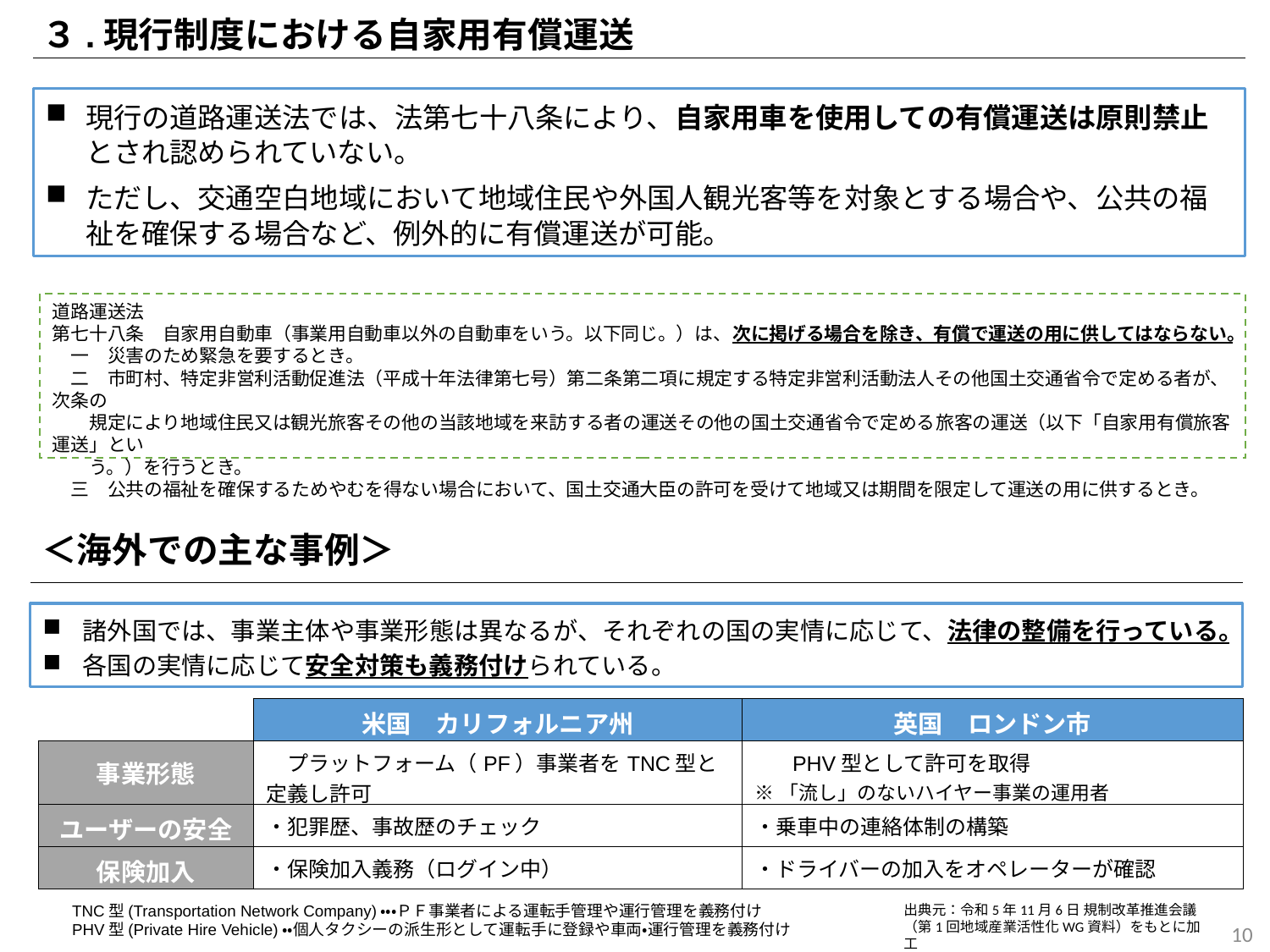

３.現行制度における自家用有償運送
現行の道路運送法では、法第七十八条により、自家用車を使用しての有償運送は原則禁止とされ認められていない。
ただし、交通空白地域において地域住民や外国人観光客等を対象とする場合や、公共の福祉を確保する場合など、例外的に有償運送が可能。
道路運送法
第七十八条　自家用自動車（事業用自動車以外の自動車をいう。以下同じ。）は、次に掲げる場合を除き、有償で運送の用に供してはならない。
　一　災害のため緊急を要するとき。
　二　市町村、特定非営利活動促進法（平成十年法律第七号）第二条第二項に規定する特定非営利活動法人その他国土交通省令で定める者が、次条の
　　規定により地域住民又は観光旅客その他の当該地域を来訪する者の運送その他の国土交通省令で定める旅客の運送（以下「自家用有償旅客運送」とい
　　う。）を行うとき。
　三　公共の福祉を確保するためやむを得ない場合において、国土交通大臣の許可を受けて地域又は期間を限定して運送の用に供するとき。
＜海外での主な事例＞
諸外国では、事業主体や事業形態は異なるが、それぞれの国の実情に応じて、法律の整備を行っている。
各国の実情に応じて安全対策も義務付けられている。
|  | 米国　カリフォルニア州 | 英国　ロンドン市 |
| --- | --- | --- |
| 事業形態 | プラットフォーム（PF）事業者をTNC型と定義し許可 | PHV型として許可を取得 ※「流し」のないハイヤー事業の運用者 |
| ユーザーの安全 | ・犯罪歴、事故歴のチェック | ・乗車中の連絡体制の構築 |
| 保険加入 | ・保険加入義務（ログイン中） | ・ドライバーの加入をオペレーターが確認 |
TNC型(Transportation Network Company)・・・ＰＦ事業者による運転手管理や運行管理を義務付け
PHV型(Private Hire Vehicle)・・個人タクシーの派生形として運転手に登録や車両・運行管理を義務付け
出典元：令和5年11月6日 規制改革推進会議
（第1回地域産業活性化WG資料）をもとに加工
10